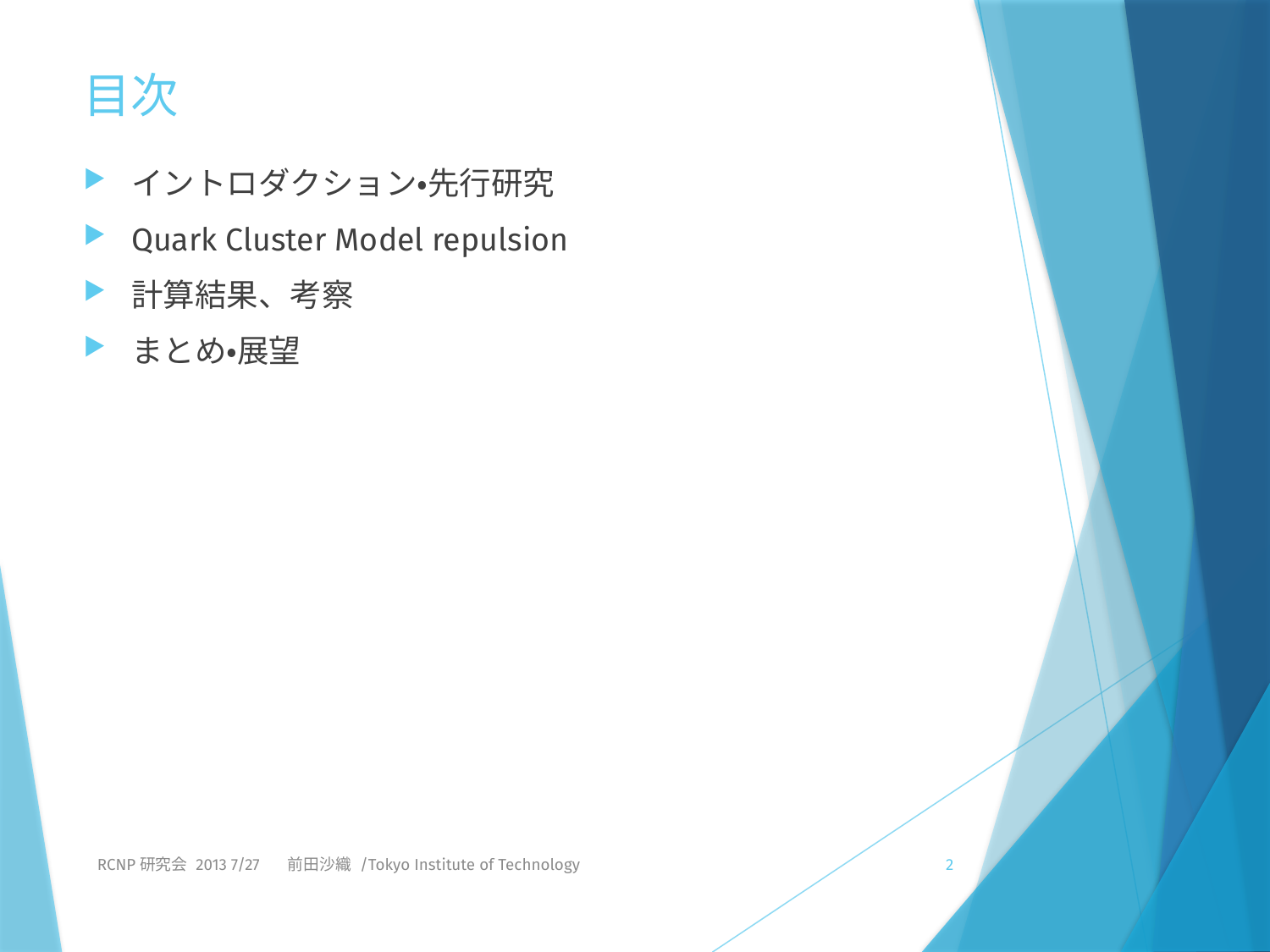

# 目次
イントロダクション・先行研究
Quark Cluster Model repulsion
計算結果、考察
まとめ・展望
RCNP研究会 2013 7/27  　前田沙織 /Tokyo Institute of Technology
2